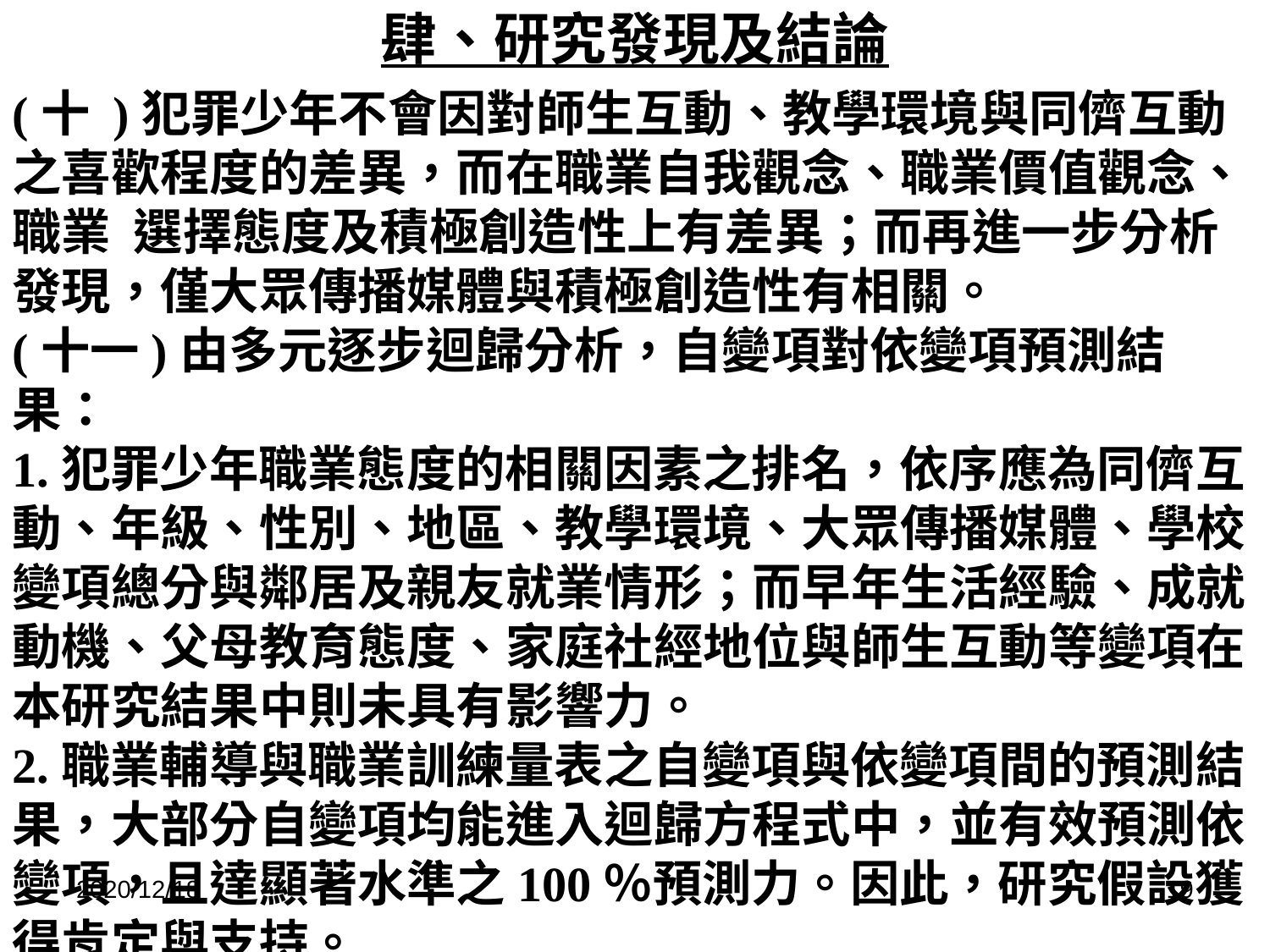

# 肆、研究發現及結論
(十 )犯罪少年不會因對師生互動、教學環境與同儕互動之喜歡程度的差異，而在職業自我觀念、職業價值觀念、職業  選擇態度及積極創造性上有差異；而再進一步分析發現，僅大眾傳播媒體與積極創造性有相關。
(十一)由多元逐步迴歸分析，自變項對依變項預測結果：
1.犯罪少年職業態度的相關因素之排名，依序應為同儕互動、年級、性別、地區、教學環境、大眾傳播媒體、學校變項總分與鄰居及親友就業情形；而早年生活經驗、成就動機、父母教育態度、家庭社經地位與師生互動等變項在本研究結果中則未具有影響力。
2.職業輔導與職業訓練量表之自變項與依變項間的預測結果，大部分自變項均能進入迴歸方程式中，並有效預測依變項，且達顯著水準之100％預測力。因此，研究假設獲得肯定與支持。
2020/12/18
19